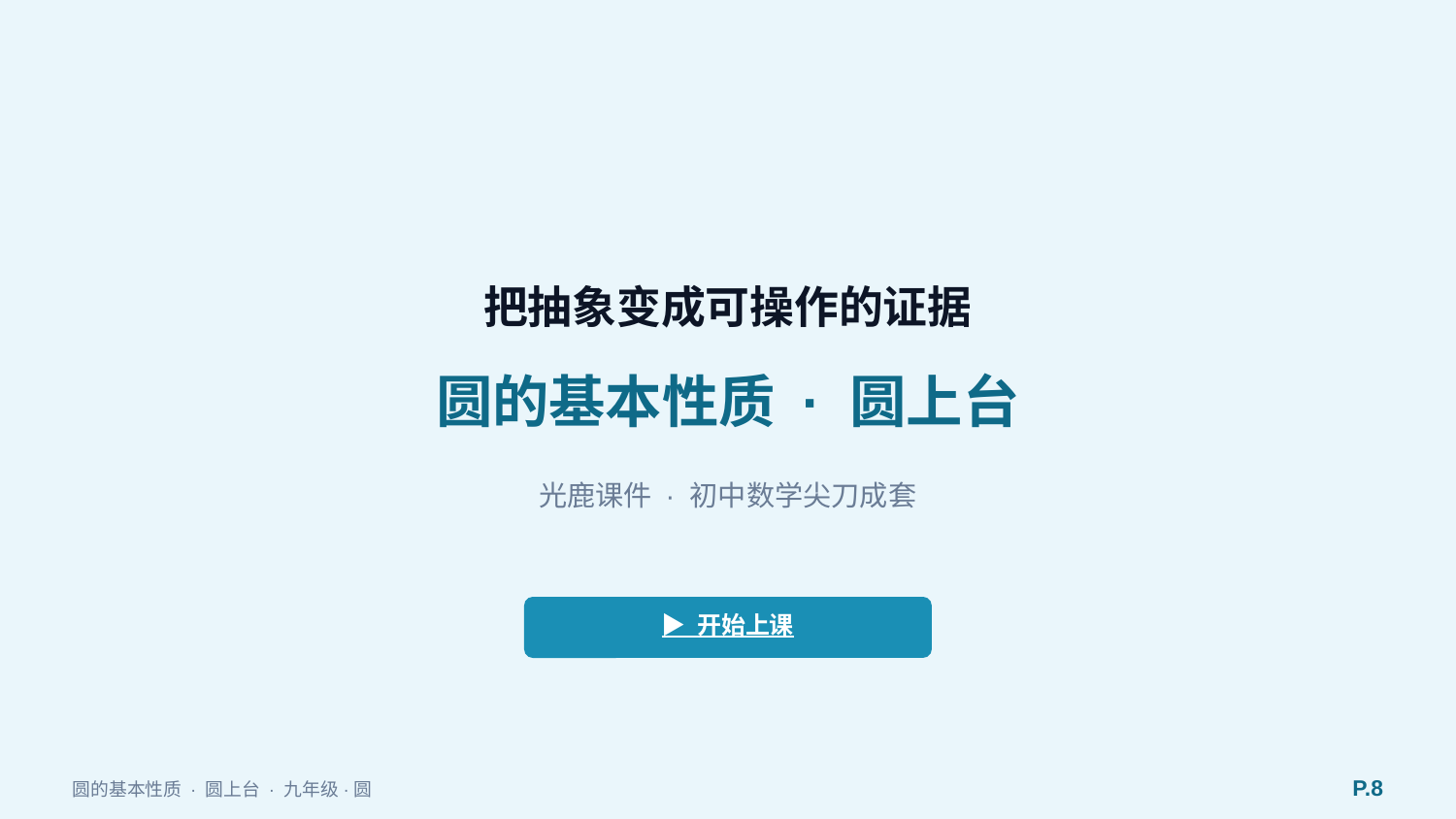

把抽象变成可操作的证据
圆的基本性质 · 圆上台
光鹿课件 · 初中数学尖刀成套
▶  开始上课

P.8
圆的基本性质 · 圆上台 · 九年级·圆